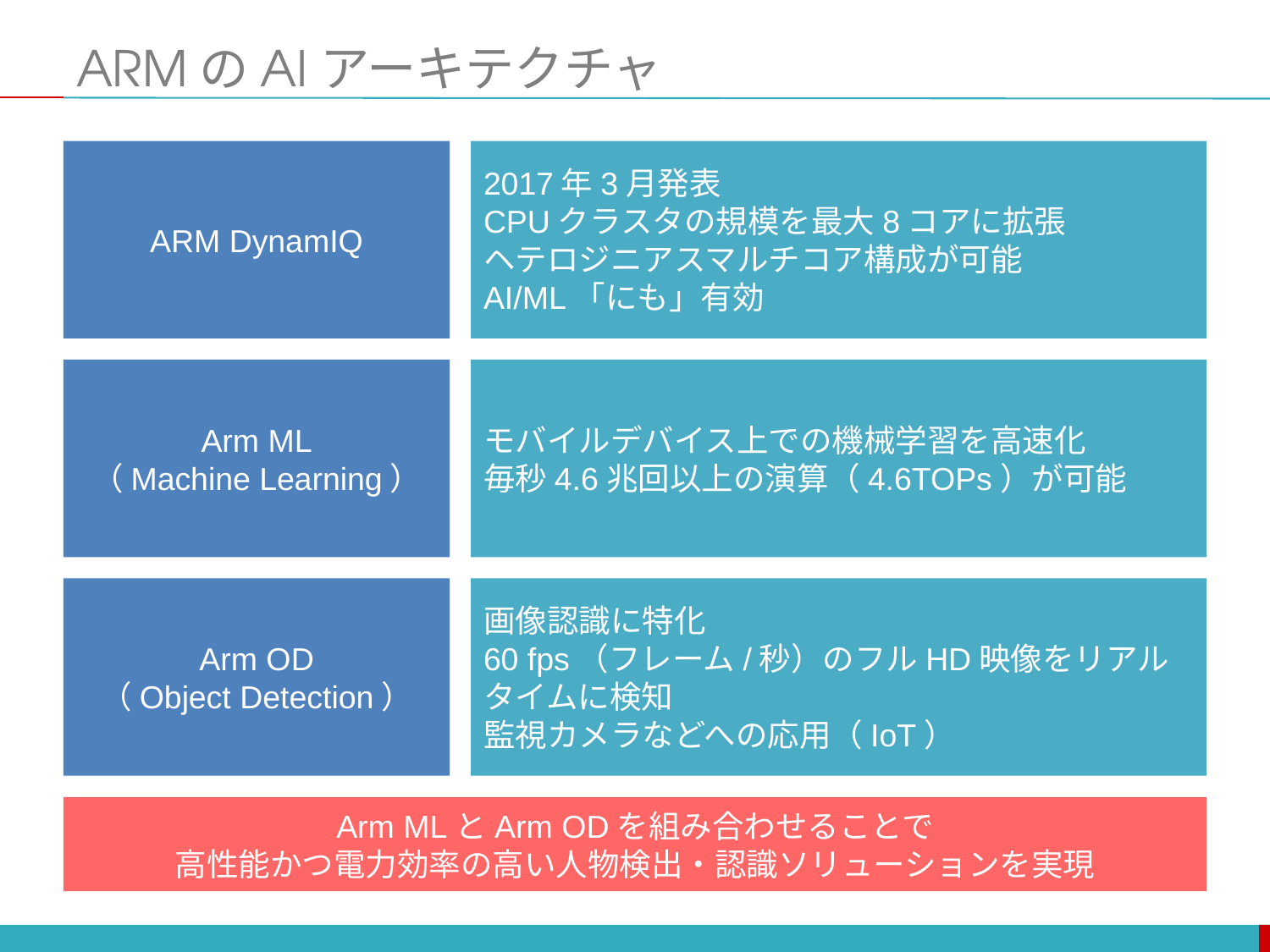

# ARMのAIアーキテクチャ
ARM DynamIQ
2017年3月発表
CPUクラスタの規模を最大8コアに拡張
ヘテロジニアスマルチコア構成が可能
AI/ML「にも」有効
Arm ML
（Machine Learning）
モバイルデバイス上での機械学習を高速化
毎秒4.6兆回以上の演算（4.6TOPs）が可能
Arm OD
（Object Detection）
画像認識に特化
60 fps（フレーム/秒）のフルHD映像をリアルタイムに検知
監視カメラなどへの応用（IoT）
Arm MLとArm ODを組み合わせることで
高性能かつ電力効率の高い人物検出・認識ソリューションを実現